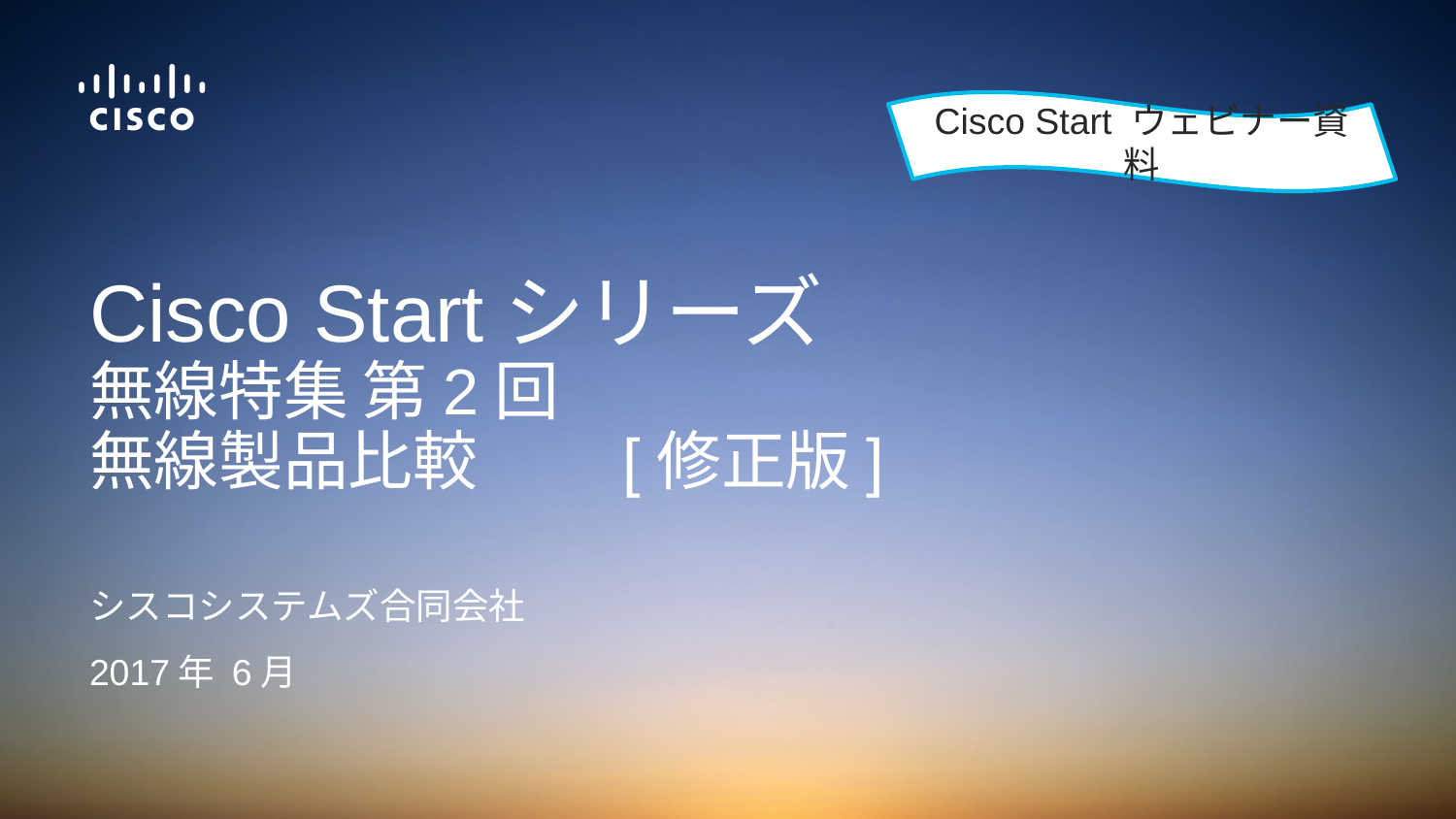

Cisco Start ウェビナー資料
# Cisco Startシリーズ 無線特集 第2回 無線製品比較　　[修正版]
シスコシステムズ合同会社
2017年 6月